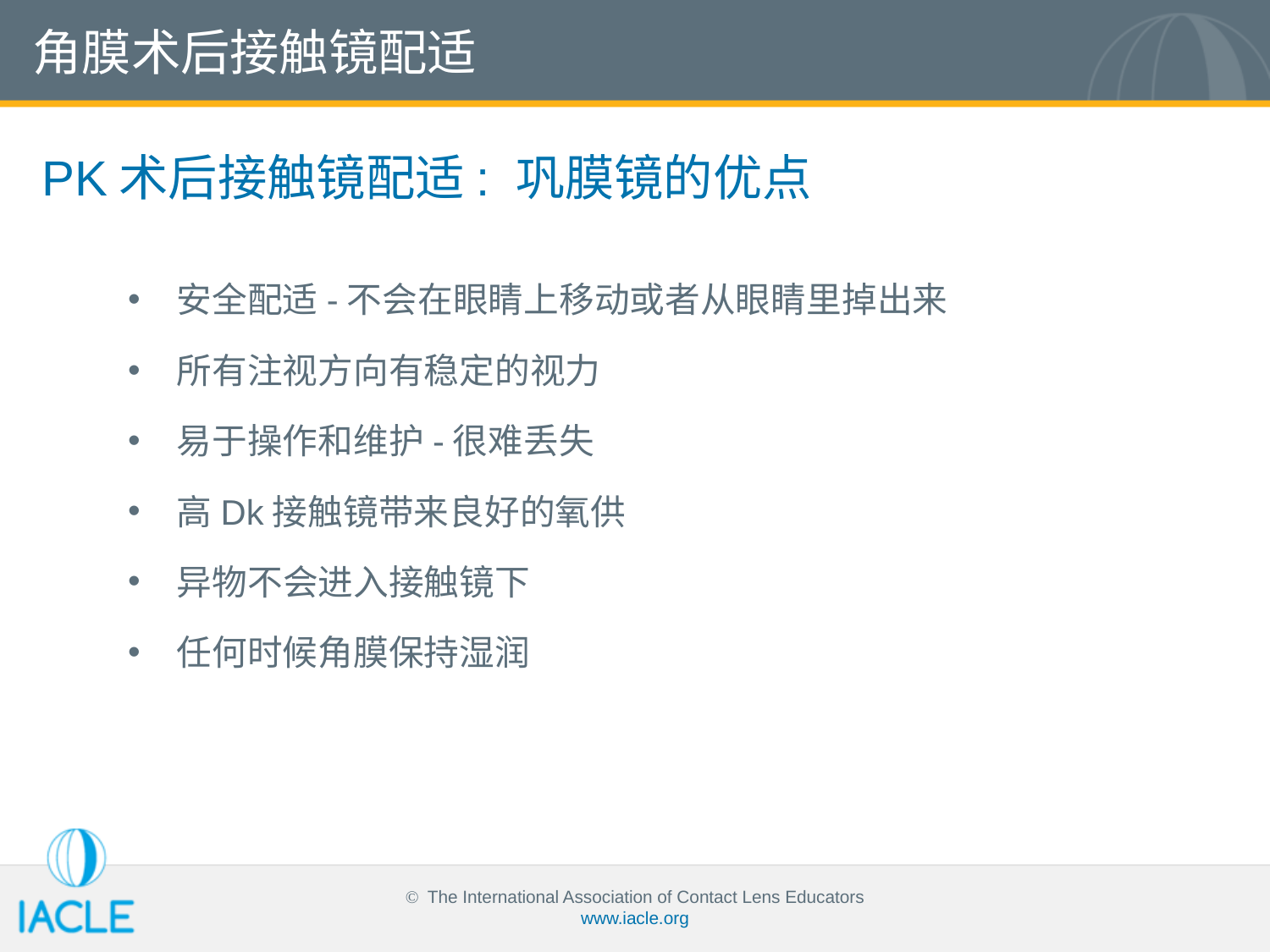

角膜术后接触镜配适
PK术后接触镜配适: 巩膜镜的优点
安全配适-不会在眼睛上移动或者从眼睛里掉出来
所有注视方向有稳定的视力
易于操作和维护-很难丢失
高Dk接触镜带来良好的氧供
异物不会进入接触镜下
任何时候角膜保持湿润